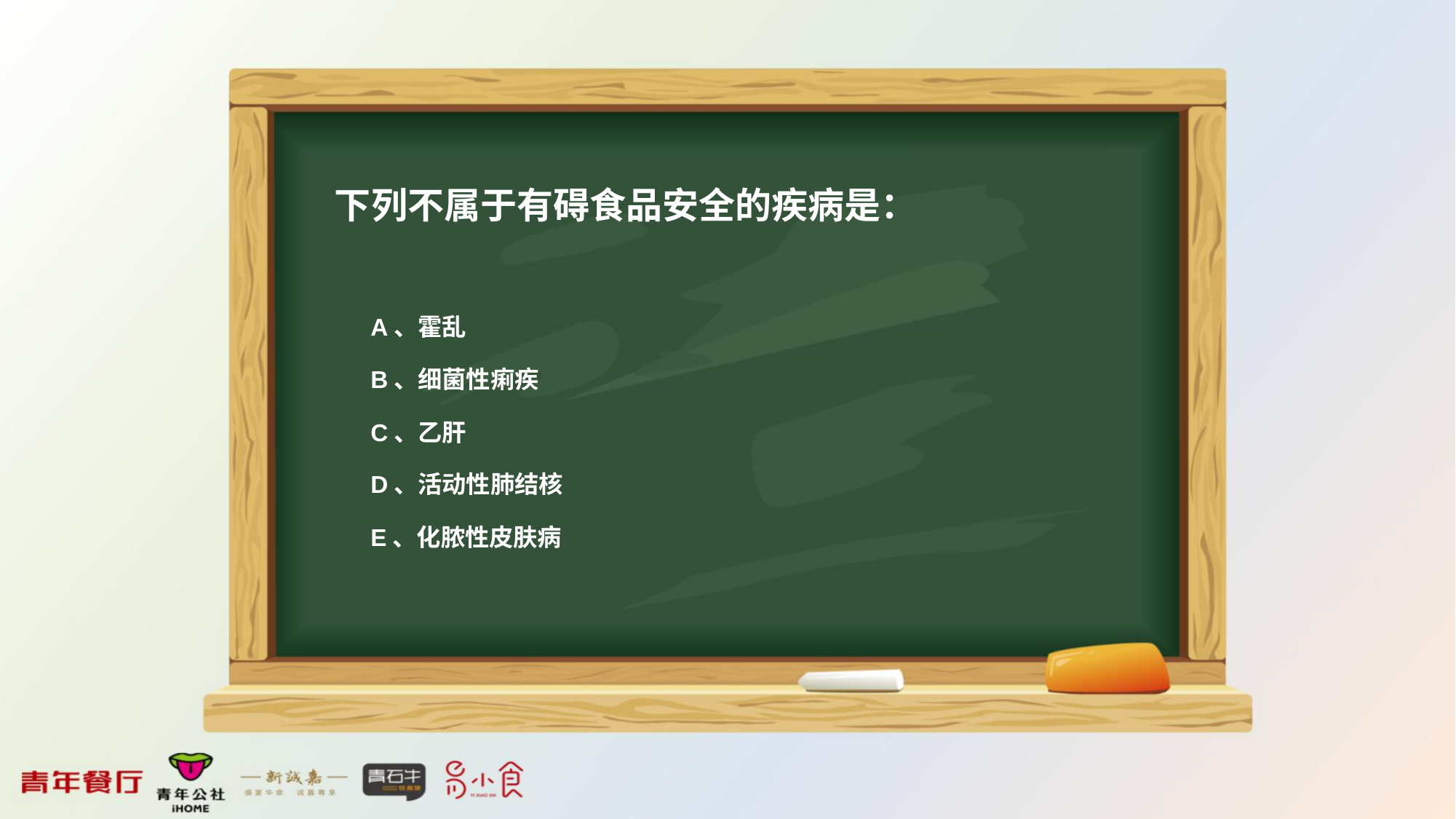

下列不属于有碍食品安全的疾病是：
A、霍乱
B、细菌性痢疾
C、乙肝
D、活动性肺结核
E、化脓性皮肤病